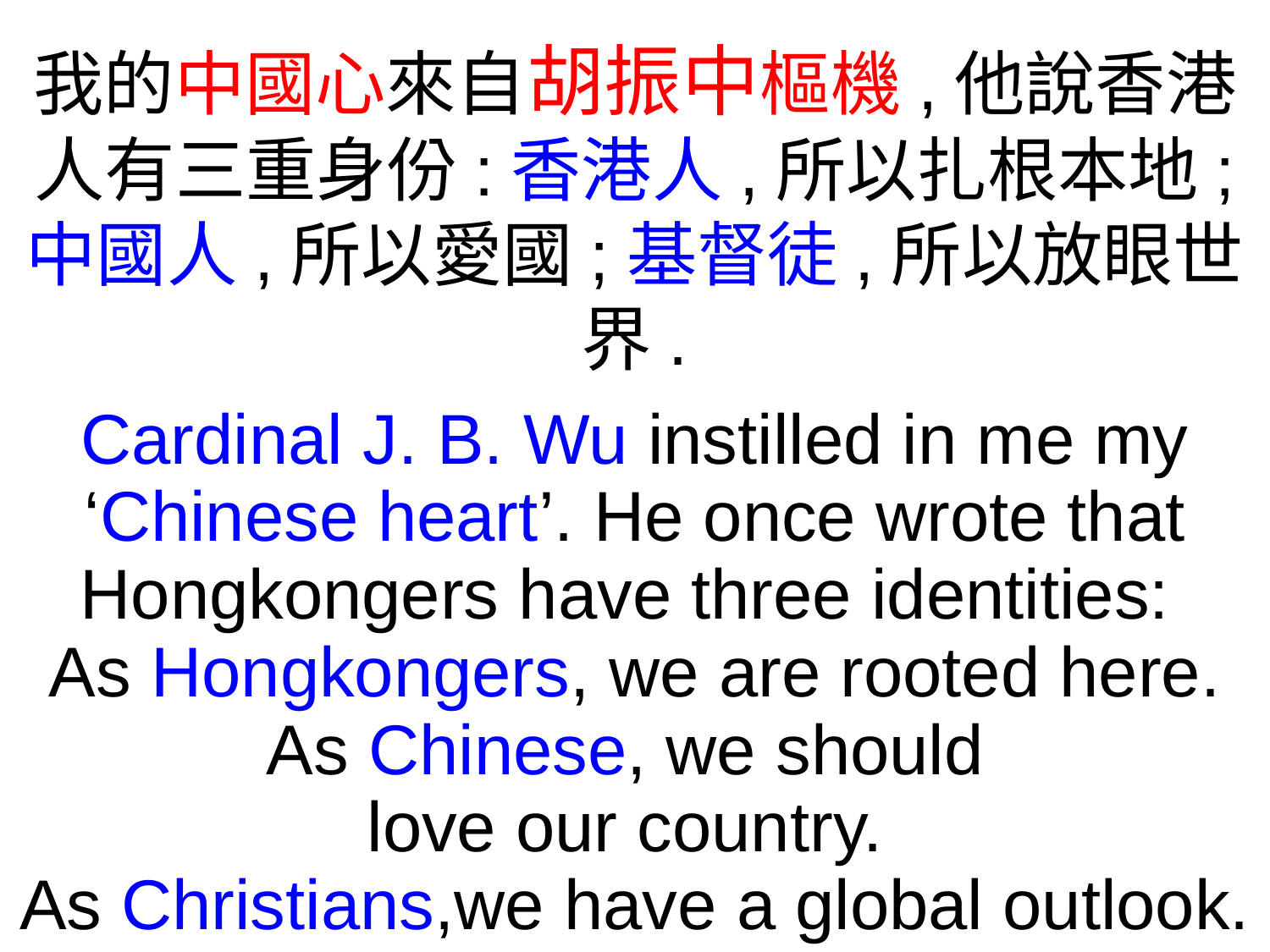

我的中國心來自胡振中樞機,他說香港人有三重身份:香港人,所以扎根本地;
中國人,所以愛國;基督徒,所以放眼世界.
Cardinal J. B. Wu instilled in me my ‘Chinese heart’. He once wrote that Hongkongers have three identities:
As Hongkongers, we are rooted here. As Chinese, we should
love our country.
As Christians,we have a global outlook.